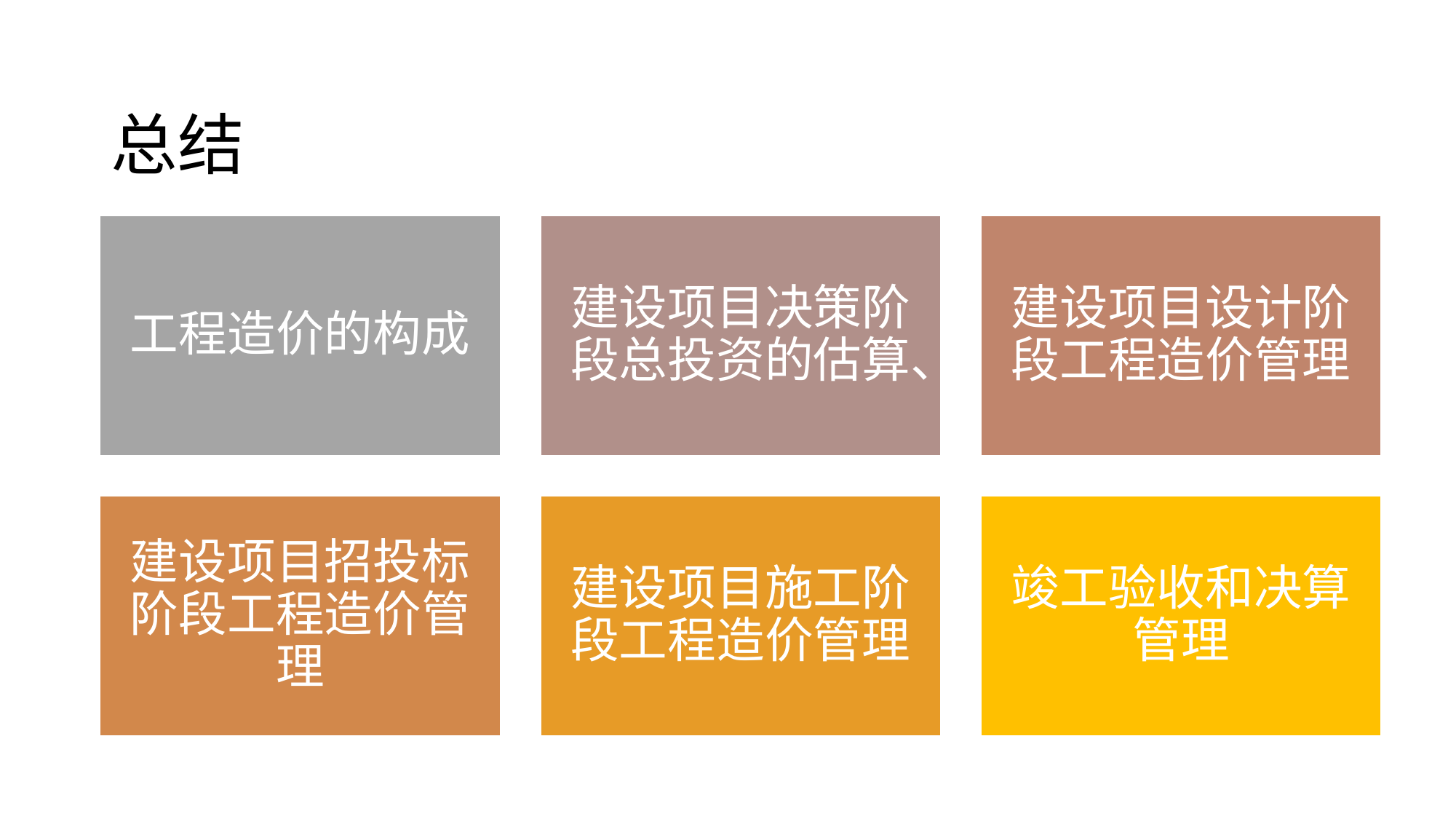

# 总结
工程造价的构成
建设项目决策阶段总投资的估算、
建设项目设计阶段工程造价管理
建设项目招投标阶段工程造价管理
建设项目施工阶段工程造价管理
竣工验收和决算管理